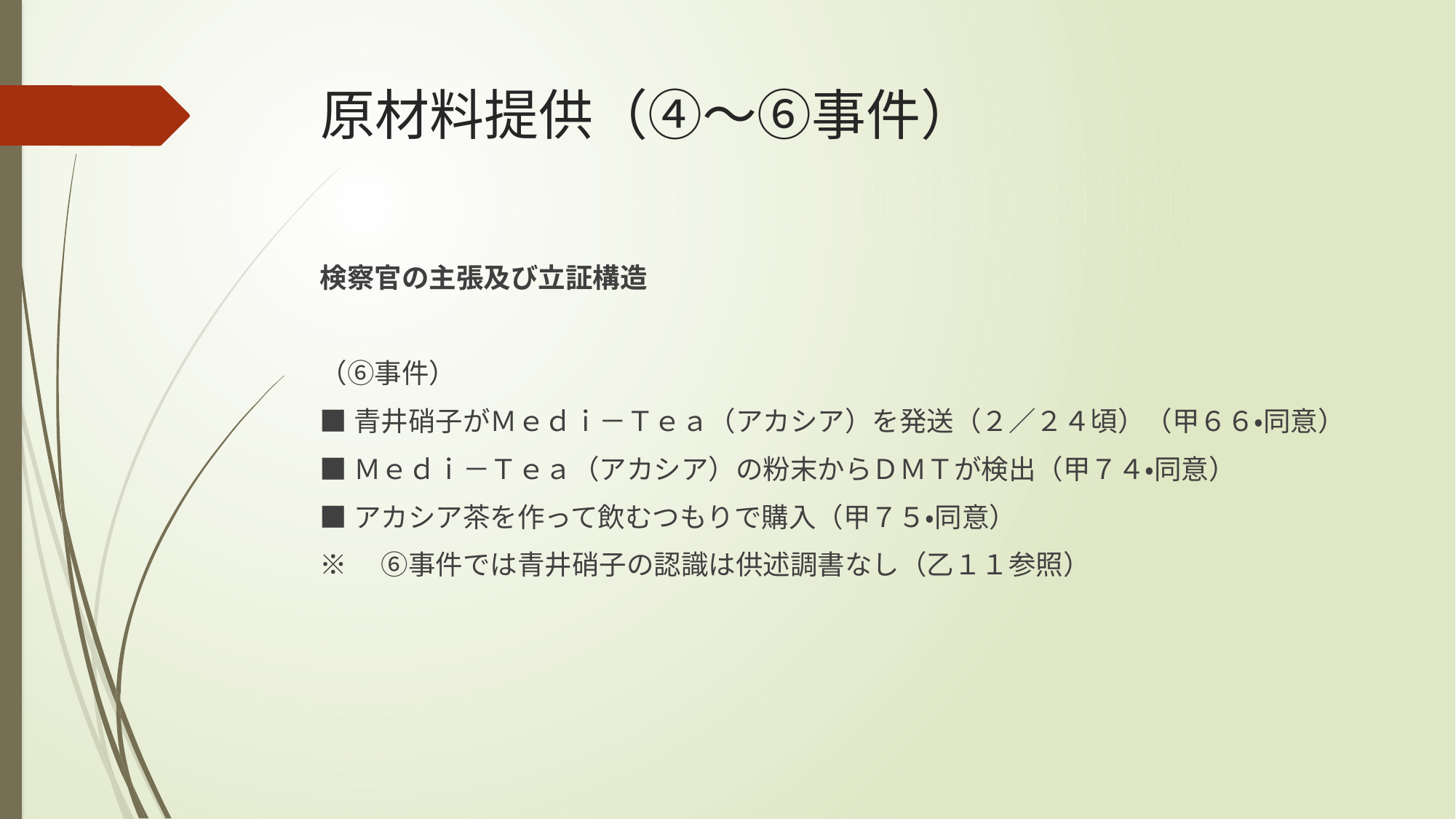

# 原材料提供（④～⑥事件）
検察官の主張及び立証構造

（⑥事件）
■青井硝子がＭｅｄｉ－Ｔｅａ（アカシア）を発送（２／２４頃）（甲６６・同意）
■Ｍｅｄｉ－Ｔｅａ（アカシア）の粉末からＤＭＴが検出（甲７４・同意）
■アカシア茶を作って飲むつもりで購入（甲７５・同意）
※　⑥事件では青井硝子の認識は供述調書なし（乙１１参照）